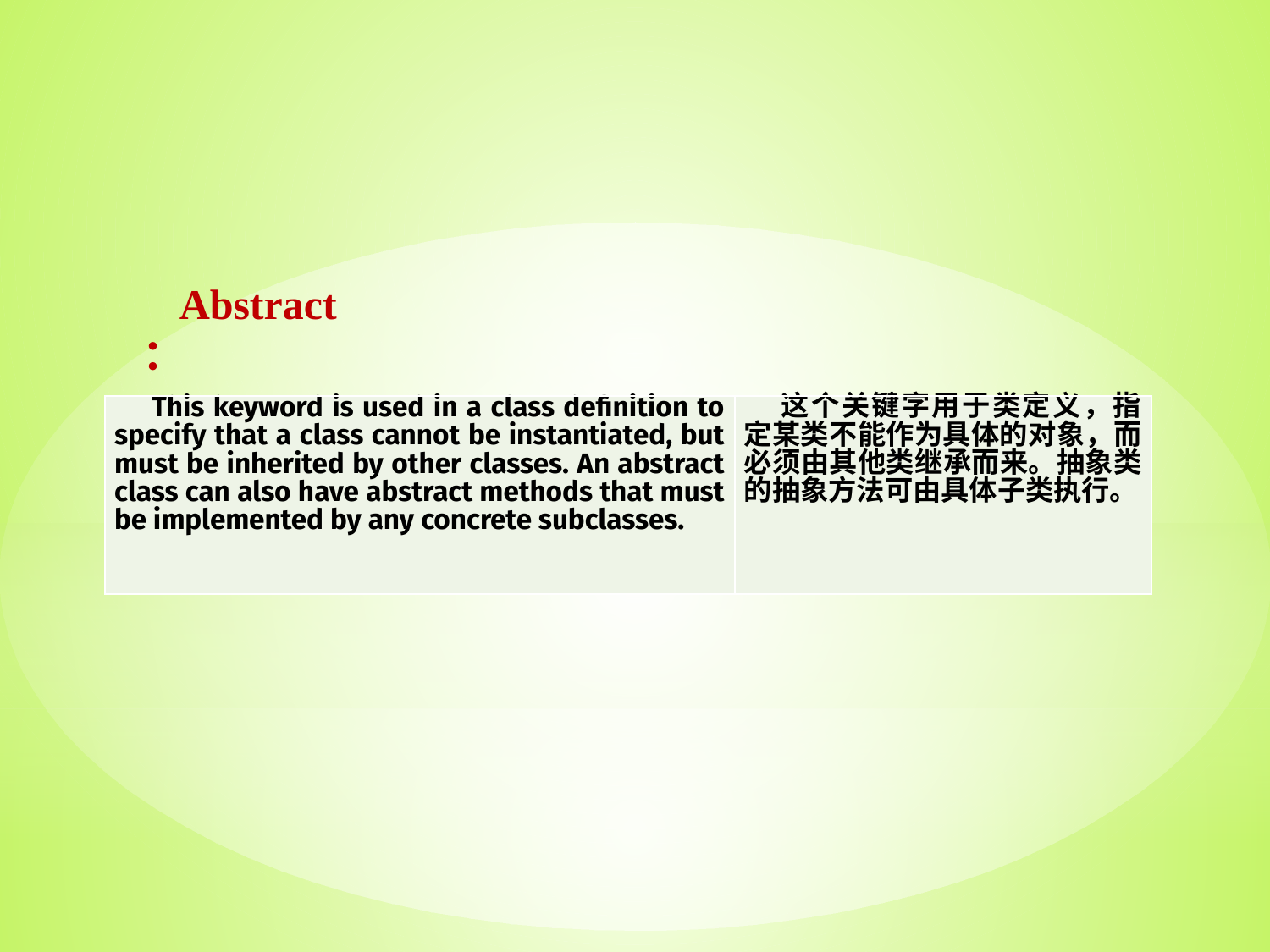

Abstract：
| This keyword is used in a class definition to specify that a class cannot be instantiated, but must be inherited by other classes. An abstract class can also have abstract methods that must be implemented by any concrete subclasses. | 这个关键字用于类定义，指定某类不能作为具体的对象，而必须由其他类继承而来。抽象类的抽象方法可由具体子类执行。 |
| --- | --- |